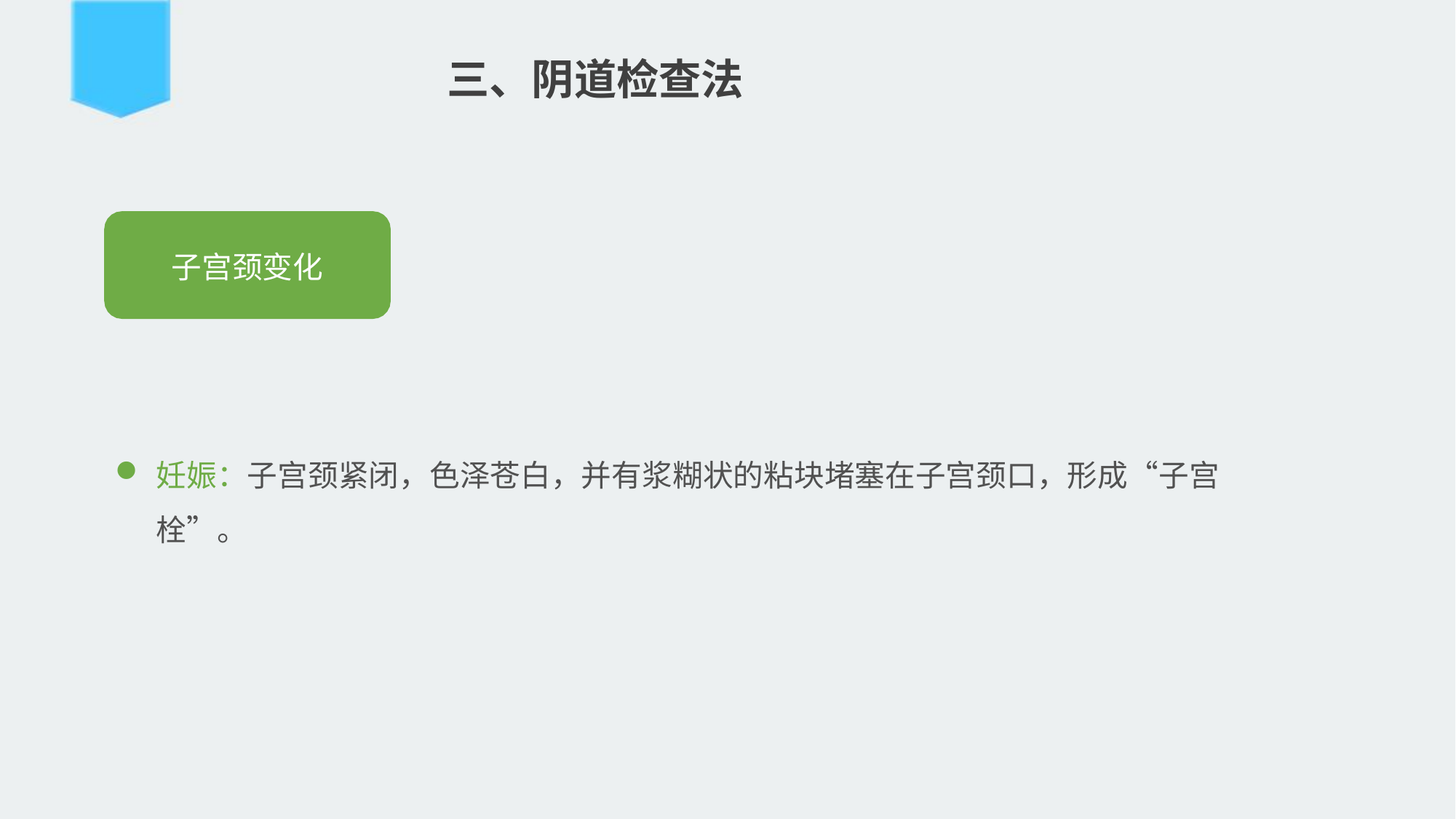

三、阴道检查法

子宫颈变化
妊娠：子宫颈紧闭，色泽苍白，并有浆糊状的粘块堵塞在子宫颈口，形成“子宫
栓”。